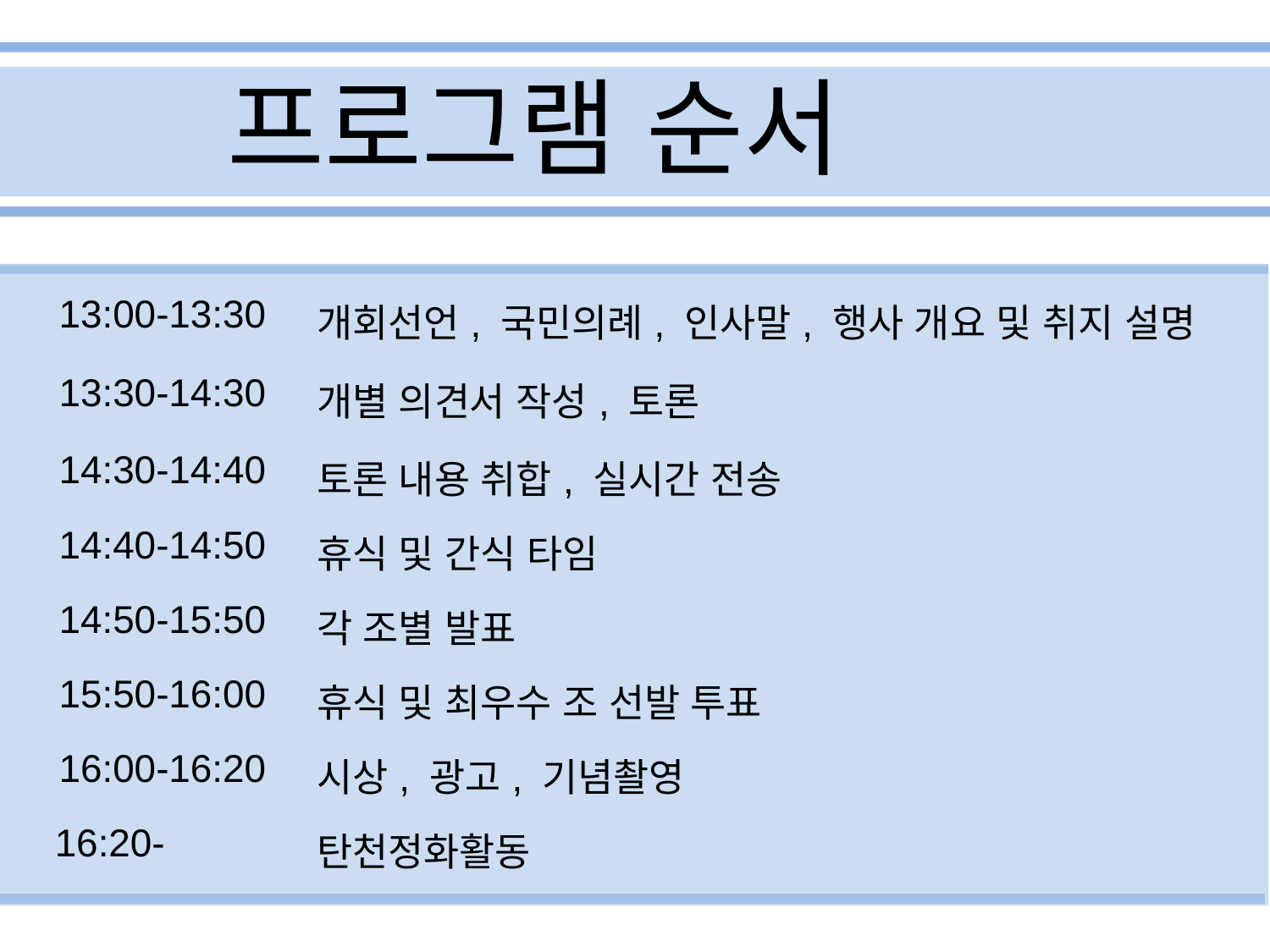

프로그램 순서

| 13:00-13:30 | 개회선언, 국민의례, 인사말, 행사 개요 및 취지 설명 |
| --- | --- |
| 13:30-14:30 | 개별 의견서 작성, 토론 |
| 14:30-14:40 | 토론 내용 취합, 실시간 전송 |
| 14:40-14:50 | 휴식 및 간식 타임 |
| 14:50-15:50 | 각 조별 발표 |
| 15:50-16:00 | 휴식 및 최우수 조 선발 투표 |
| 16:00-16:20 | 시상, 광고, 기념촬영 |
| 16:20- | 탄천정화활동 |